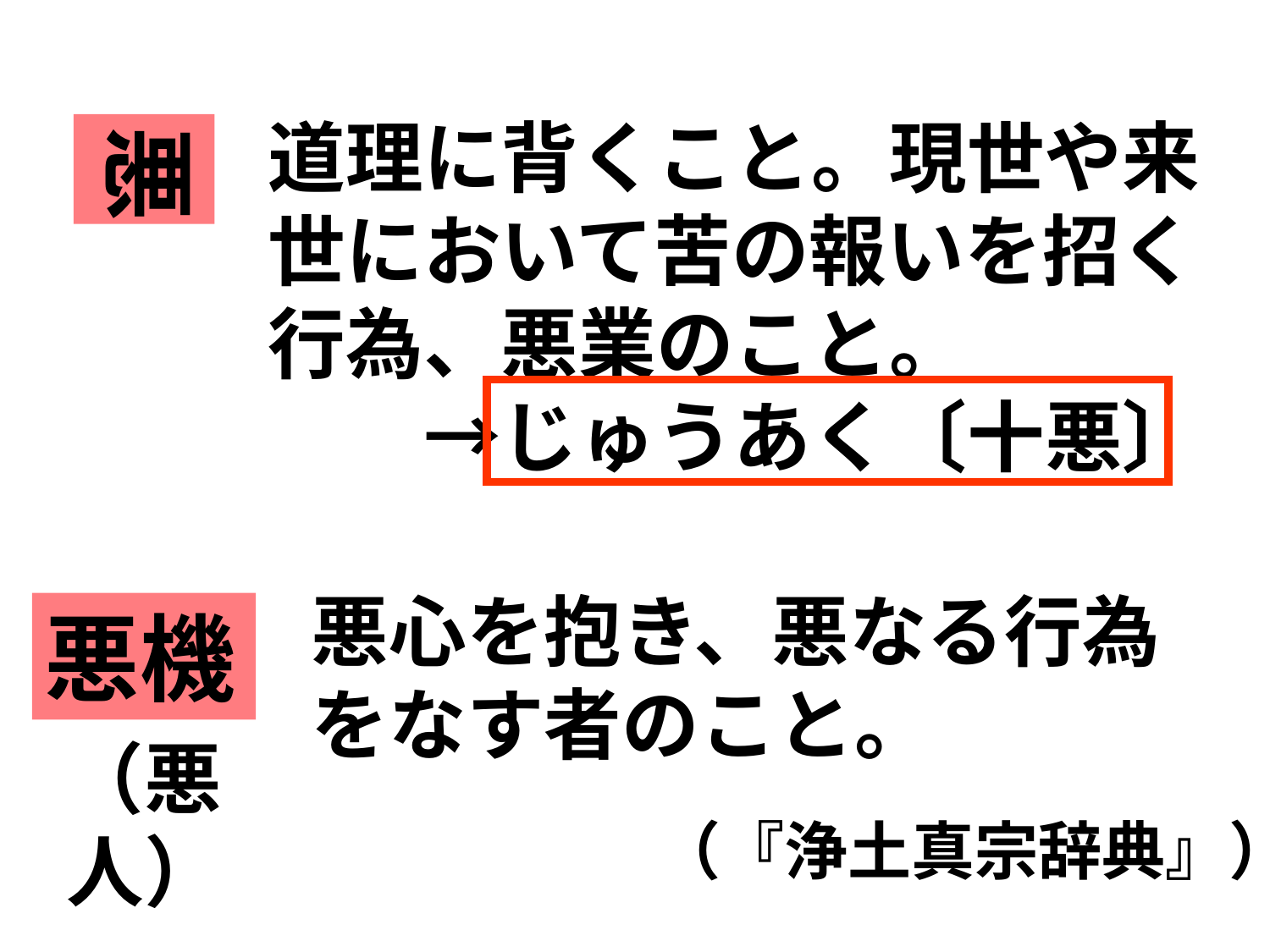

道理に背くこと。現世や来世において苦の報いを招く行為、悪業のこと。
　　→じゅうあく〔十悪〕
悪

悪心を抱き、悪なる行為をなす者のこと。
悪機
（悪人）
（『浄土真宗辞典』）